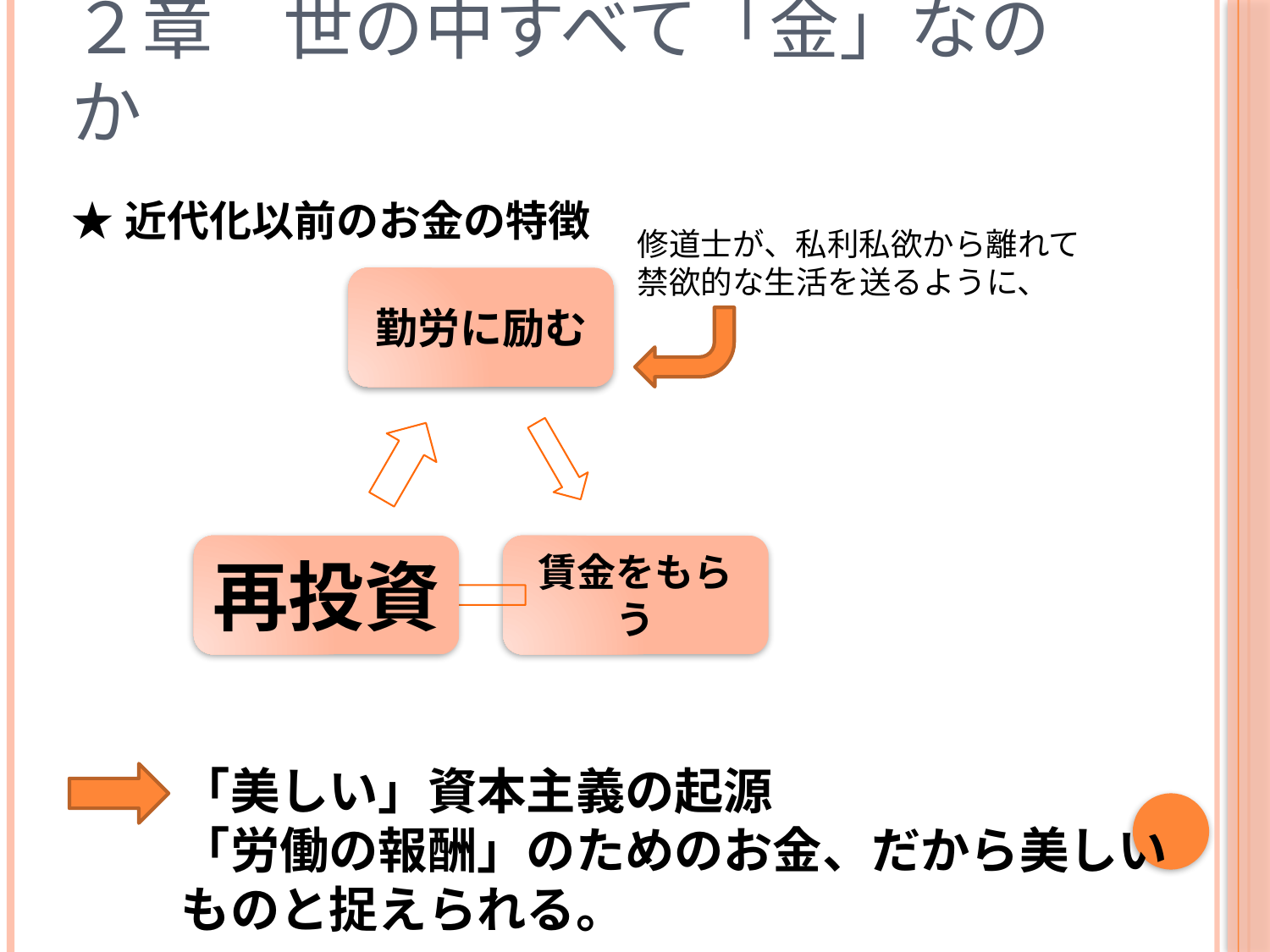

# ２章　世の中すべて「金」なのか
★近代化以前のお金の特徴
修道士が、私利私欲から離れて禁欲的な生活を送るように、
賃金をもらう
再投資
勤労に励む

「美しい」資本主義の起源
「労働の報酬」のためのお金、だから美しいものと捉えられる。